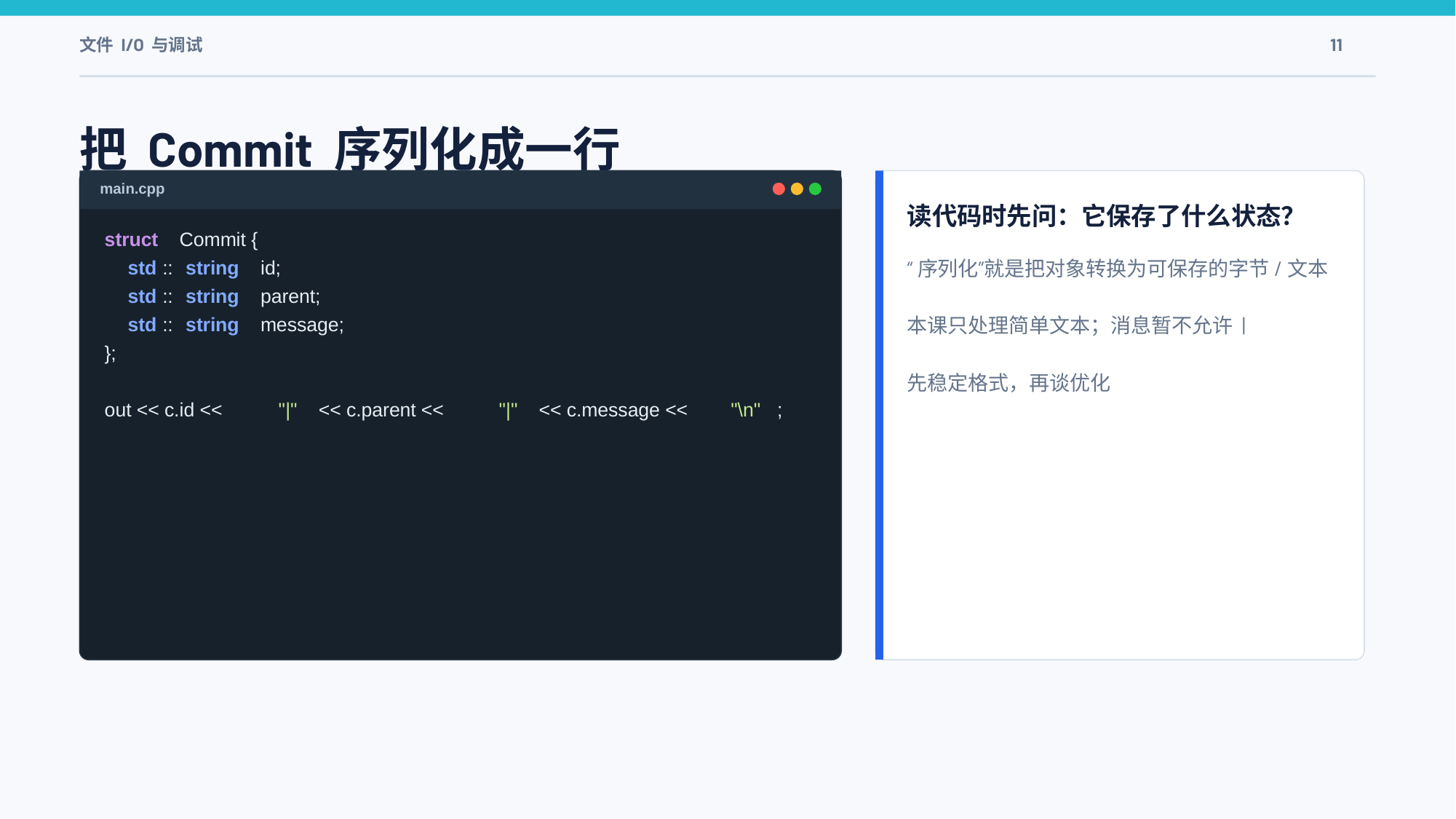

文件 I/O 与调试
11

把 Commit 序列化成一行

main.cpp

读代码时先问：它保存了什么状态？
struct
 Commit {
“序列化”就是把对象转换为可保存的字节/文本

本课只处理简单文本；消息暂不允许 |

先稳定格式，再谈优化

std
::
string
 id;

std
::
string
 parent;

std
::
string
 message;
};

out << c.id <<
"|"
 << c.parent <<
"|"
 << c.message <<
"\n"
;